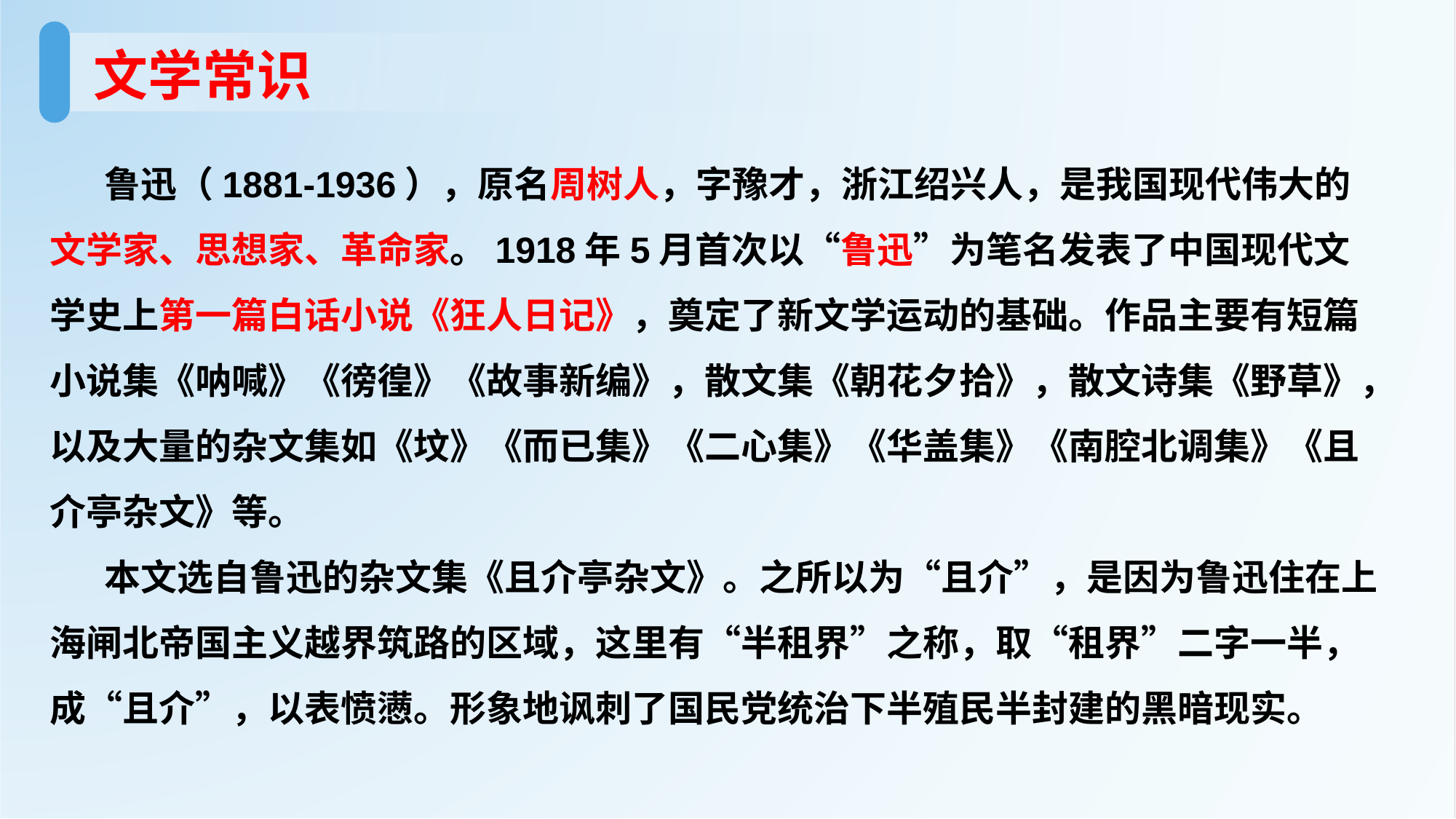

文学常识
鲁迅（1881-1936），原名周树人，字豫才，浙江绍兴人，是我国现代伟大的文学家、思想家、革命家。1918年5月首次以“鲁迅”为笔名发表了中国现代文学史上第一篇白话小说《狂人日记》，奠定了新文学运动的基础。作品主要有短篇小说集《呐喊》《徬徨》《故事新编》，散文集《朝花夕拾》，散文诗集《野草》，以及大量的杂文集如《坟》《而已集》《二心集》《华盖集》《南腔北调集》《且介亭杂文》等。
本文选自鲁迅的杂文集《且介亭杂文》。之所以为“且介”，是因为鲁迅住在上海闸北帝国主义越界筑路的区域，这里有“半租界”之称，取“租界”二字一半，成“且介”，以表愤懑。形象地讽刺了国民党统治下半殖民半封建的黑暗现实。